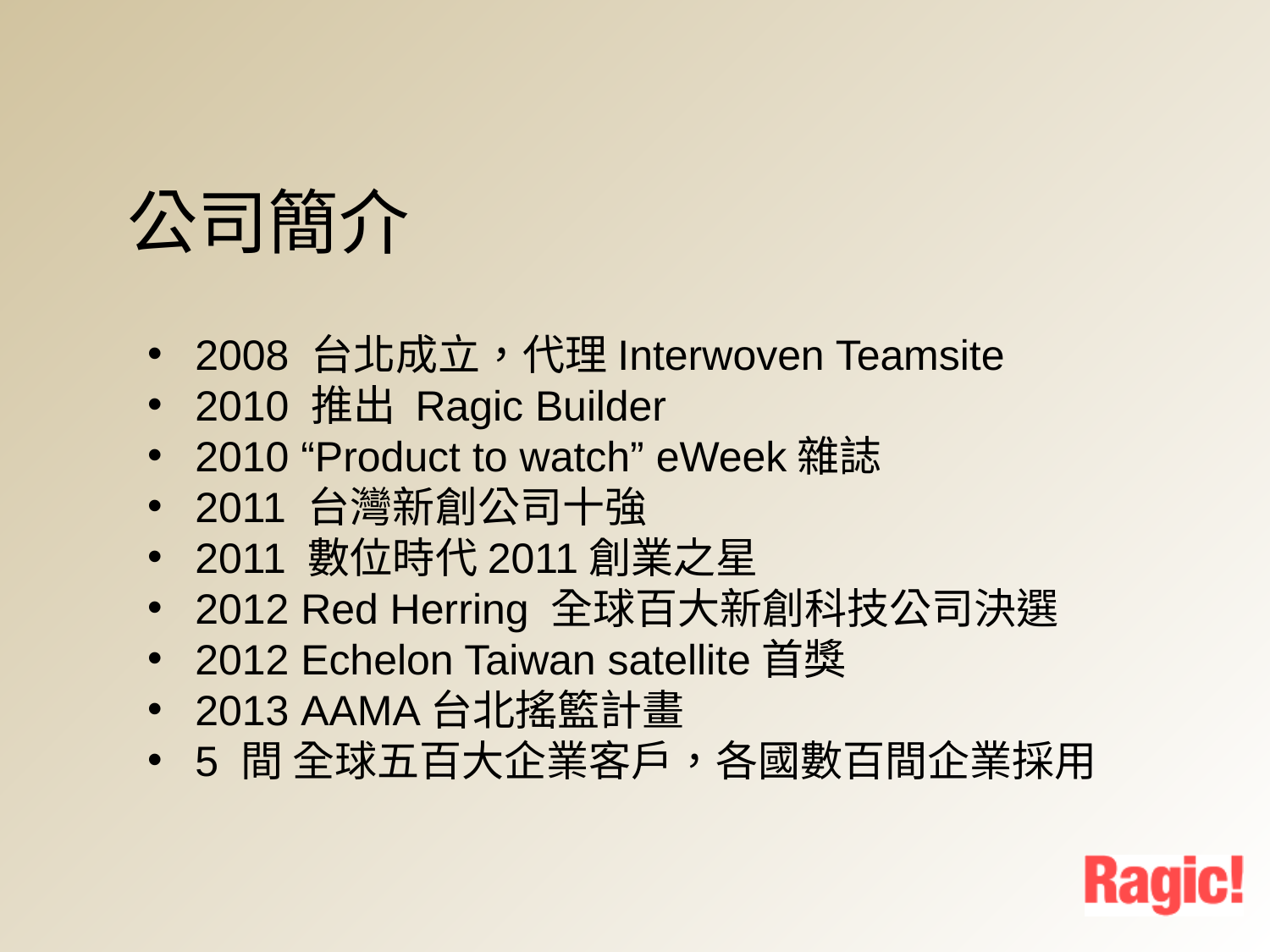

公司簡介
2008 台北成立，代理Interwoven Teamsite
2010 推出 Ragic Builder
2010 “Product to watch” eWeek雜誌
2011 台灣新創公司十強
2011 數位時代2011創業之星
2012 Red Herring 全球百大新創科技公司決選
2012 Echelon Taiwan satellite首獎
2013 AAMA台北搖籃計畫
5 間 全球五百大企業客戶，各國數百間企業採用